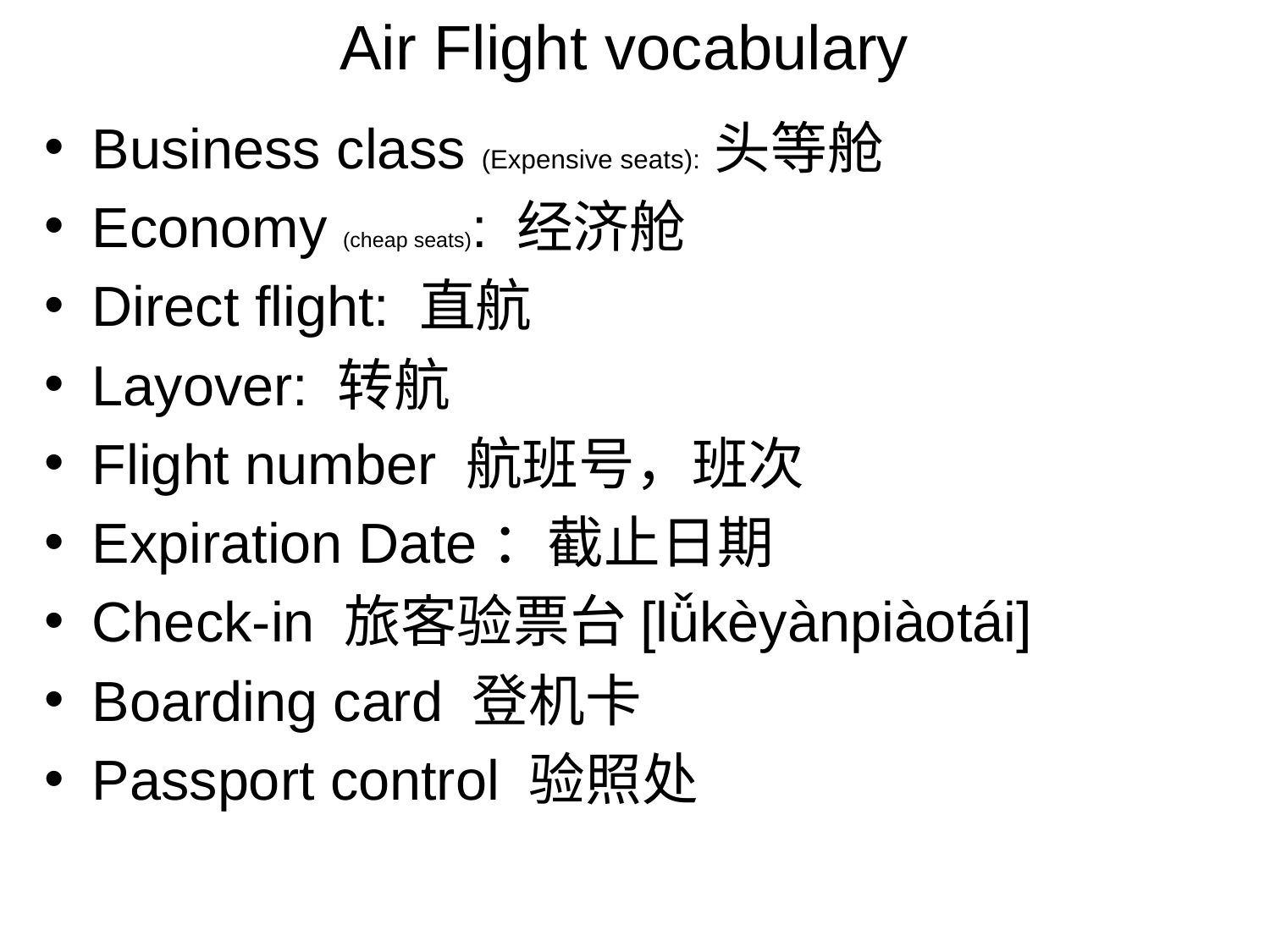

# Air Flight vocabulary
Business class (Expensive seats): 头等舱
Economy (cheap seats): 经济舱
Direct flight: 直航
Layover: 转航
Flight number 航班号，班次
Expiration Date：截止日期
Check-in 旅客验票台[lǚkèyànpiàotái]
Boarding card 登机卡
Passport control 验照处